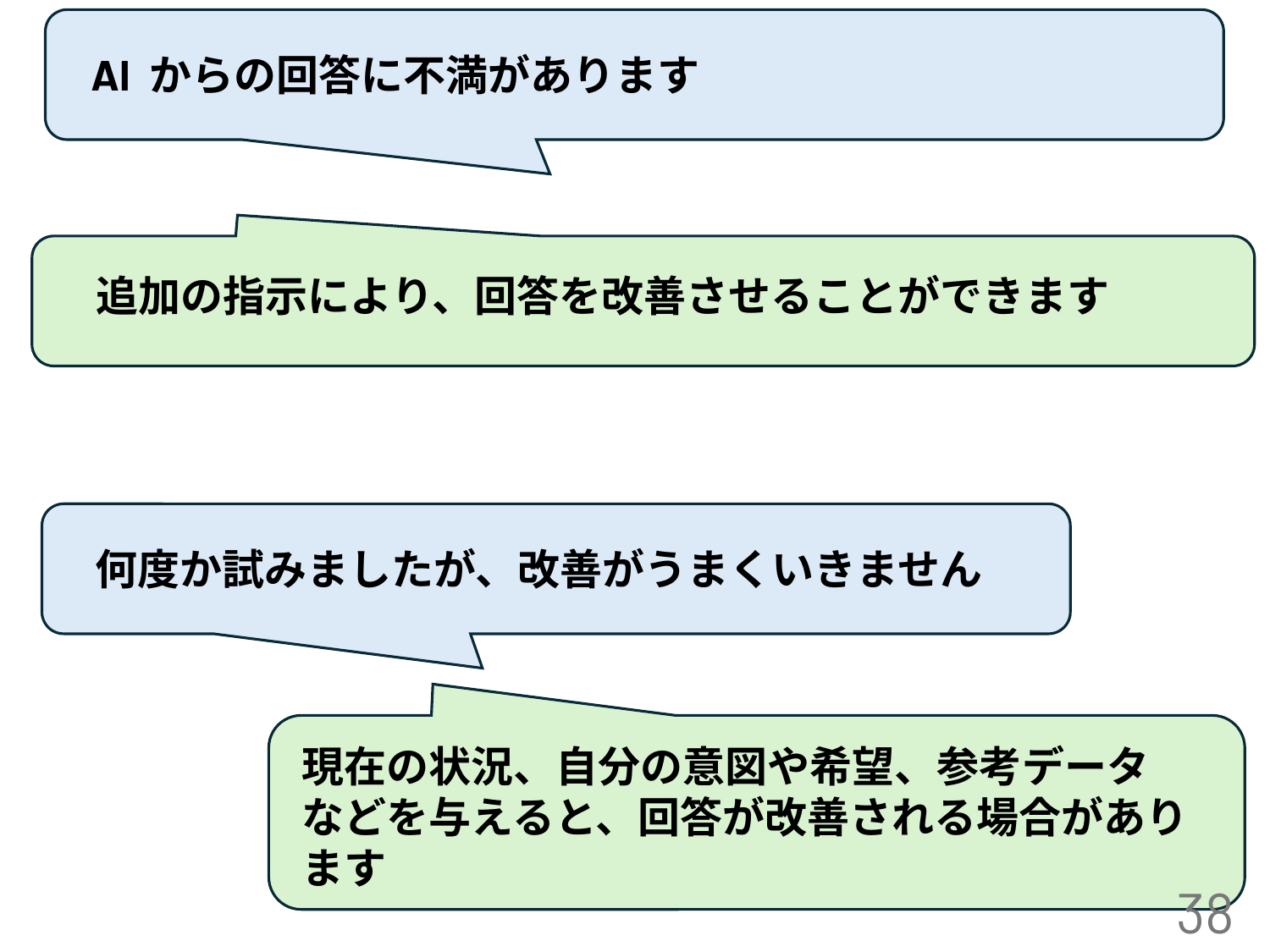

AI からの回答に不満があります

追加の指示により、回答を改善させることができます

何度か試みましたが、改善がうまくいきません

現在の状況、自分の意図や希望、参考データ
などを与えると、回答が改善される場合があり
ます
38